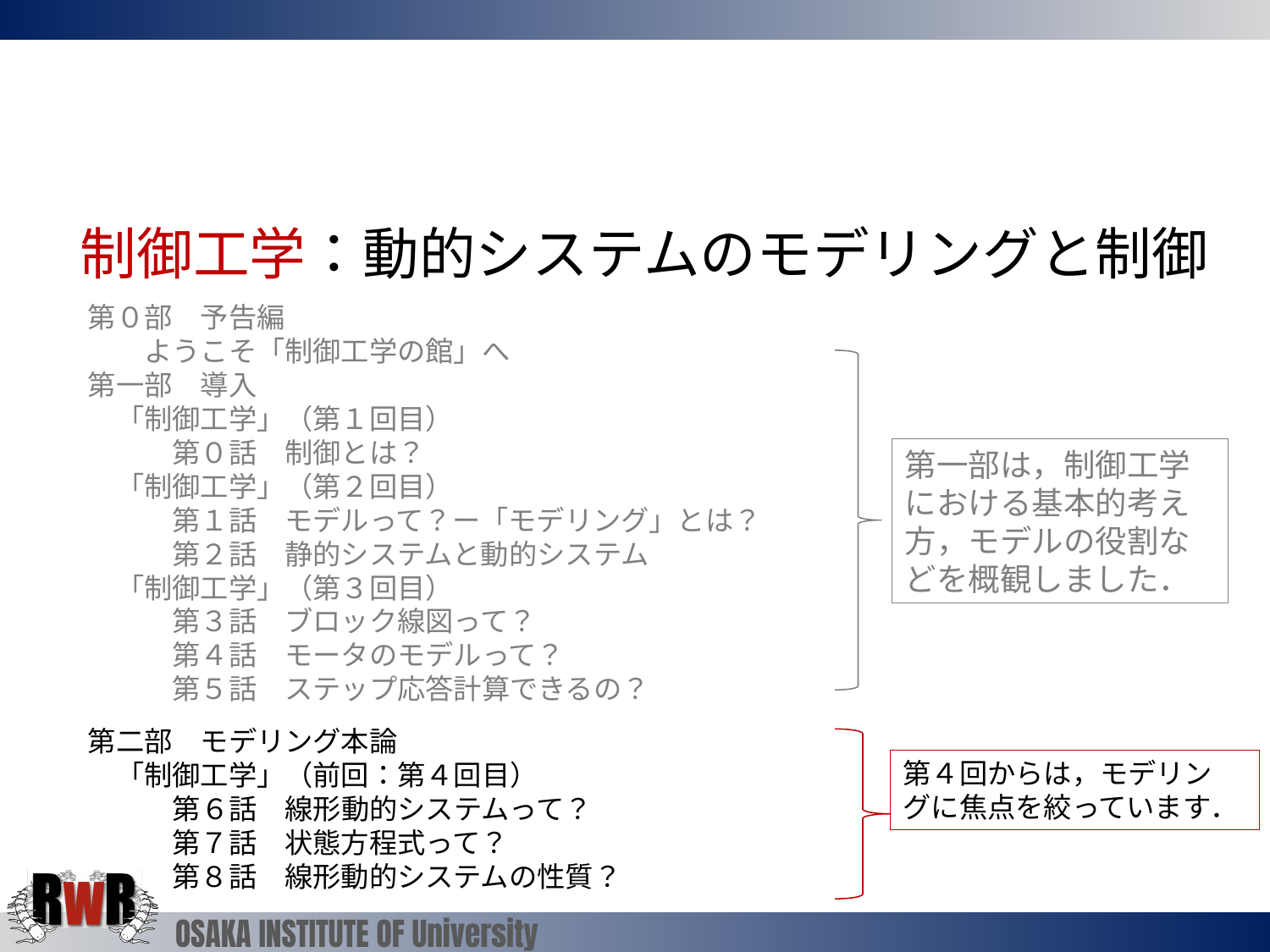

制御工学：動的システムのモデリングと制御
第０部　予告編
　　ようこそ「制御工学の館」へ
第一部　導入
　「制御工学」（第１回目）
　　　第０話　制御とは？
　「制御工学」（第２回目）
　　　第１話　モデルって？ー「モデリング」とは？
　　　第２話　静的システムと動的システム
　「制御工学」（第３回目）
　　　第３話　ブロック線図って？
　　　第４話　モータのモデルって？
　　　第５話　ステップ応答計算できるの？

第二部　モデリング本論
　「制御工学」（前回：第４回目）
　　　第６話　線形動的システムって？
　　　第７話　状態方程式って？
　　　第８話　線形動的システムの性質？

第一部は，制御工学における基本的考え方，モデルの役割などを概観しました．

第４回からは，モデリン
グに焦点を絞っています．